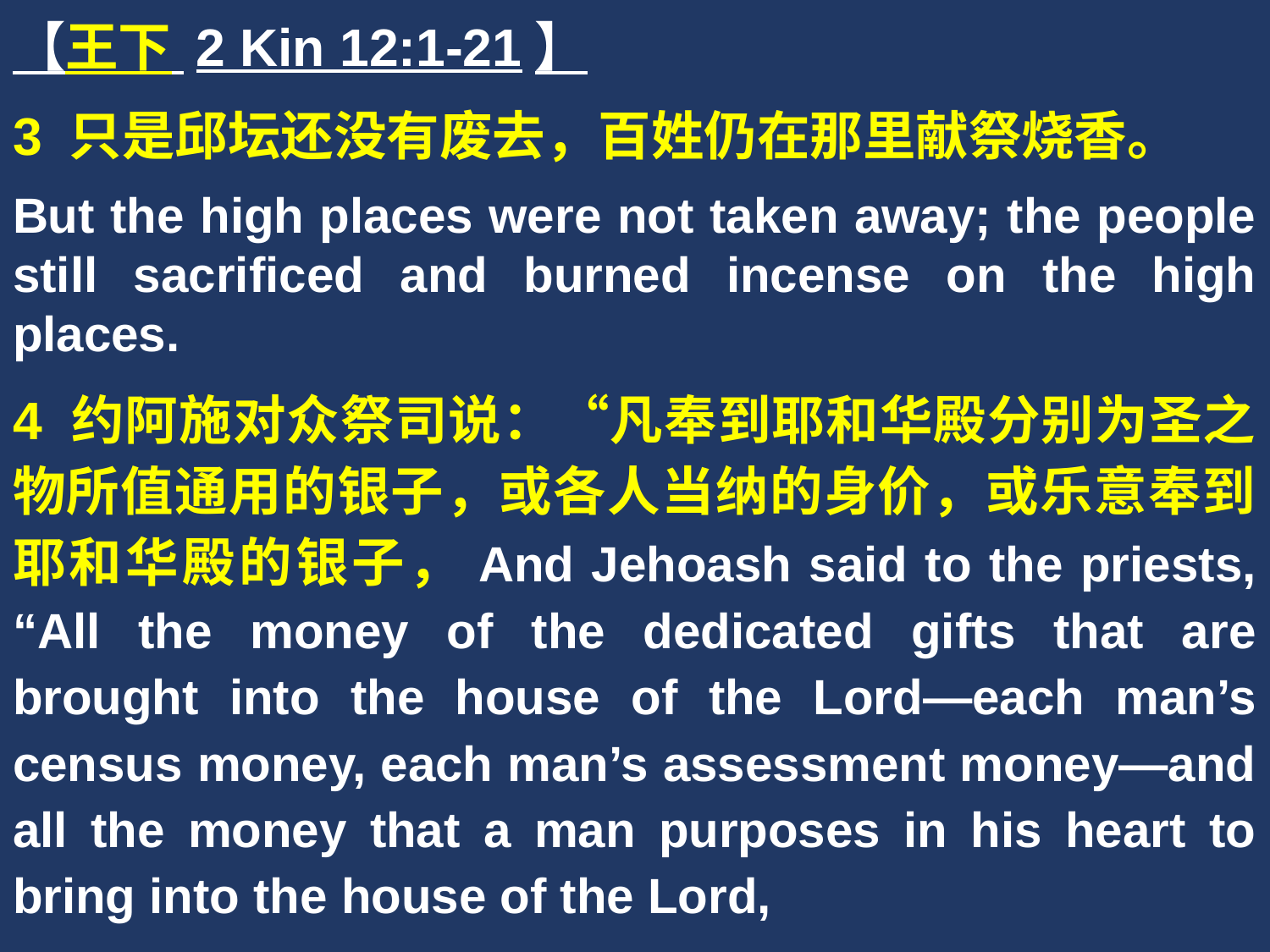

【王下 2 Kin 12:1-21】
3 只是邱坛还没有废去，百姓仍在那里献祭烧香。
But the high places were not taken away; the people still sacrificed and burned incense on the high places.
4 约阿施对众祭司说：“凡奉到耶和华殿分别为圣之物所值通用的银子，或各人当纳的身价，或乐意奉到耶和华殿的银子，And Jehoash said to the priests, “All the money of the dedicated gifts that are brought into the house of the Lord—each man’s census money, each man’s assessment money—and all the money that a man purposes in his heart to bring into the house of the Lord,